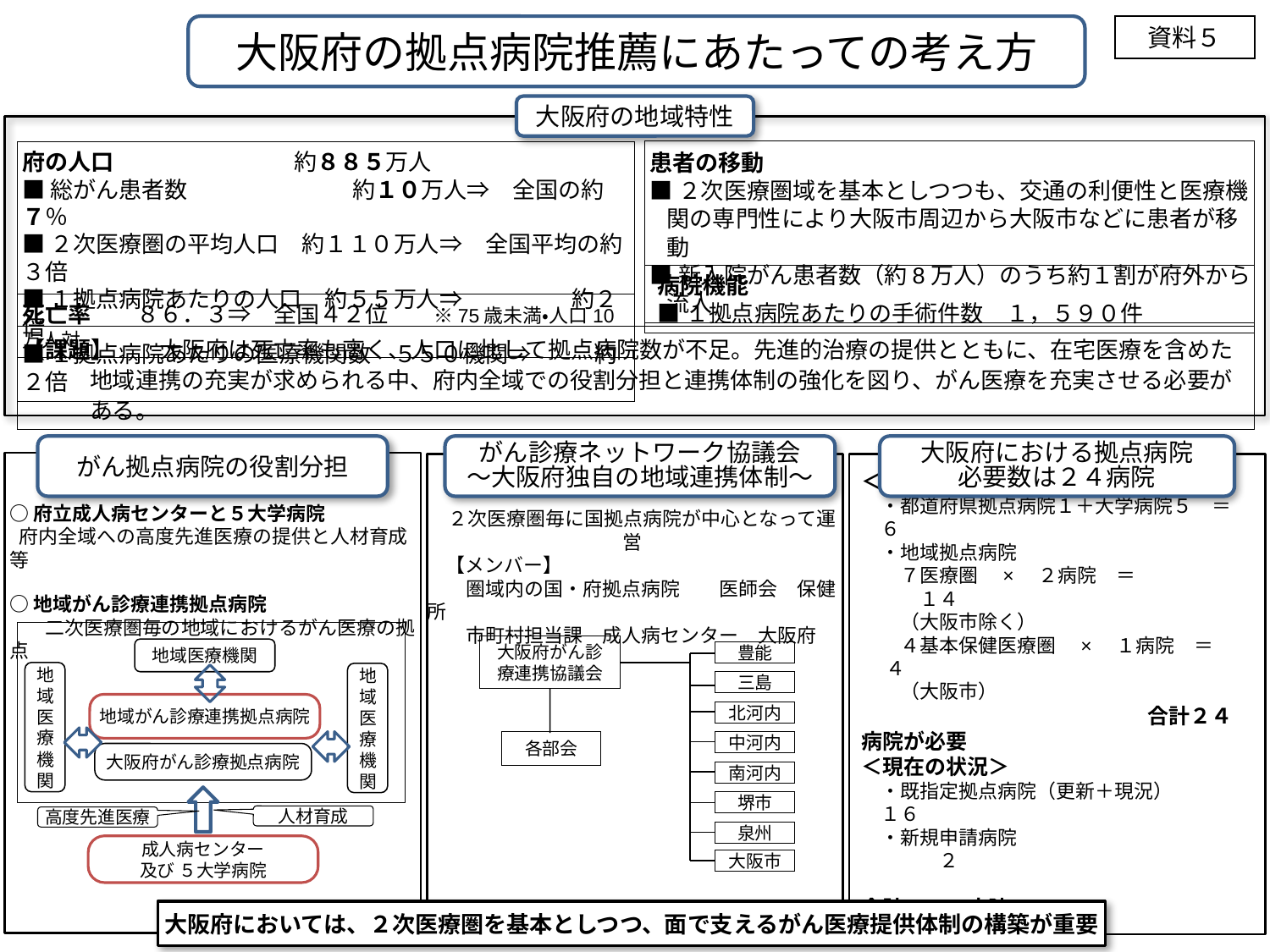

大阪府の拠点病院推薦にあたっての考え方
資料５
大阪府の地域特性

患者の移動
■２次医療圏域を基本としつつも、交通の利便性と医療機関の専門性により大阪市周辺から大阪市などに患者が移動
■新入院がん患者数（約8万人）のうち約１割が府外から流入
府の人口　　　　　             約８８５万人
■総がん患者数　　　　　　　 約１０万人⇒　全国の約７％
■２次医療圏の平均人口　約１１０万人⇒　全国平均の約３倍
■１拠点病院あたりの人口　約５５万人⇒　                 約２倍
■１拠点病院あたりの医療機関数　５５０機関⇒　        約２倍
病院機能
■１拠点病院あたりの手術件数　１，５９０件
死亡率　　８６．３⇒　全国４２位　　※75歳未満・人口10万人対
【課題】　　大阪府は死亡率も高く、人口に比して拠点病院数が不足。先進的治療の提供とともに、在宅医療を含めた地域連携の充実が求められる中、府内全域での役割分担と連携体制の強化を図り、がん医療を充実させる必要がある。
がん拠点病院の役割分担
がん診療ネットワーク協議会
～大阪府独自の地域連携体制～
大阪府における拠点病院
必要数は２４病院

○府立成人病センターと５大学病院
 府内全域への高度先進医療の提供と人材育成等

○地域がん診療連携拠点病院
　　二次医療圏毎の地域におけるがん医療の拠点

　２次医療圏毎に国拠点病院が中心となって運営
　【メンバー】
　　圏域内の国・府拠点病院　　医師会　保健所
　　市町村担当課　成人病センター　大阪府

＜必要とする拠点病院数＞
　・都道府県拠点病院１＋大学病院５　＝　　６
　・地域拠点病院
　　７医療圏　×　２病院　＝　　　　　　 　　　１４
　　（大阪市除く）
　　４基本保健医療圏　×　１病院　＝　      　４
　　（大阪市）
　　　　　　　　　　　　　　   合計２４病院が必要
＜現在の状況＞
　・既指定拠点病院（更新＋現況） 　　　　１６
　・新規申請病院　　　　　　　　　　　　　　　　２
　　　　　　　　　　　　　　　　　　　合計　１８病院

大阪府がん診療連携協議会
各部会
豊能
三島
北河内
中河内
南河内
堺市
泉州
大阪市
地域医療機関
地域医療機関
地域医療機関

地域がん診療連携拠点病院

大阪府がん診療拠点病院

人材育成
高度先進医療
成人病センター
及び ５大学病院
大阪府においては、２次医療圏を基本としつつ、面で支えるがん医療提供体制の構築が重要